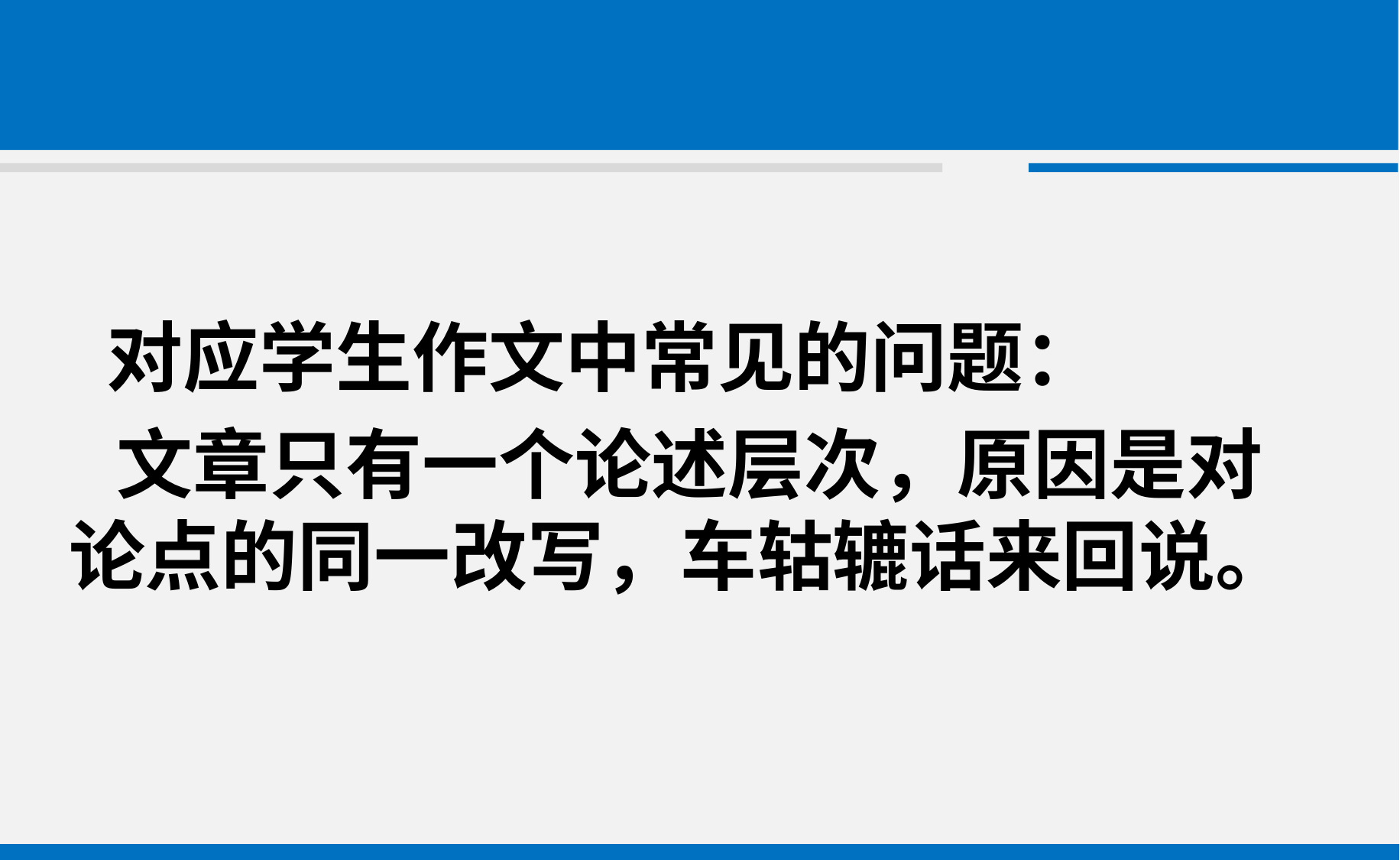

#
          对应学生作文中常见的问题：
     文章只有一个论述层次，原因是对论点的同一改写，车轱辘话来回说。